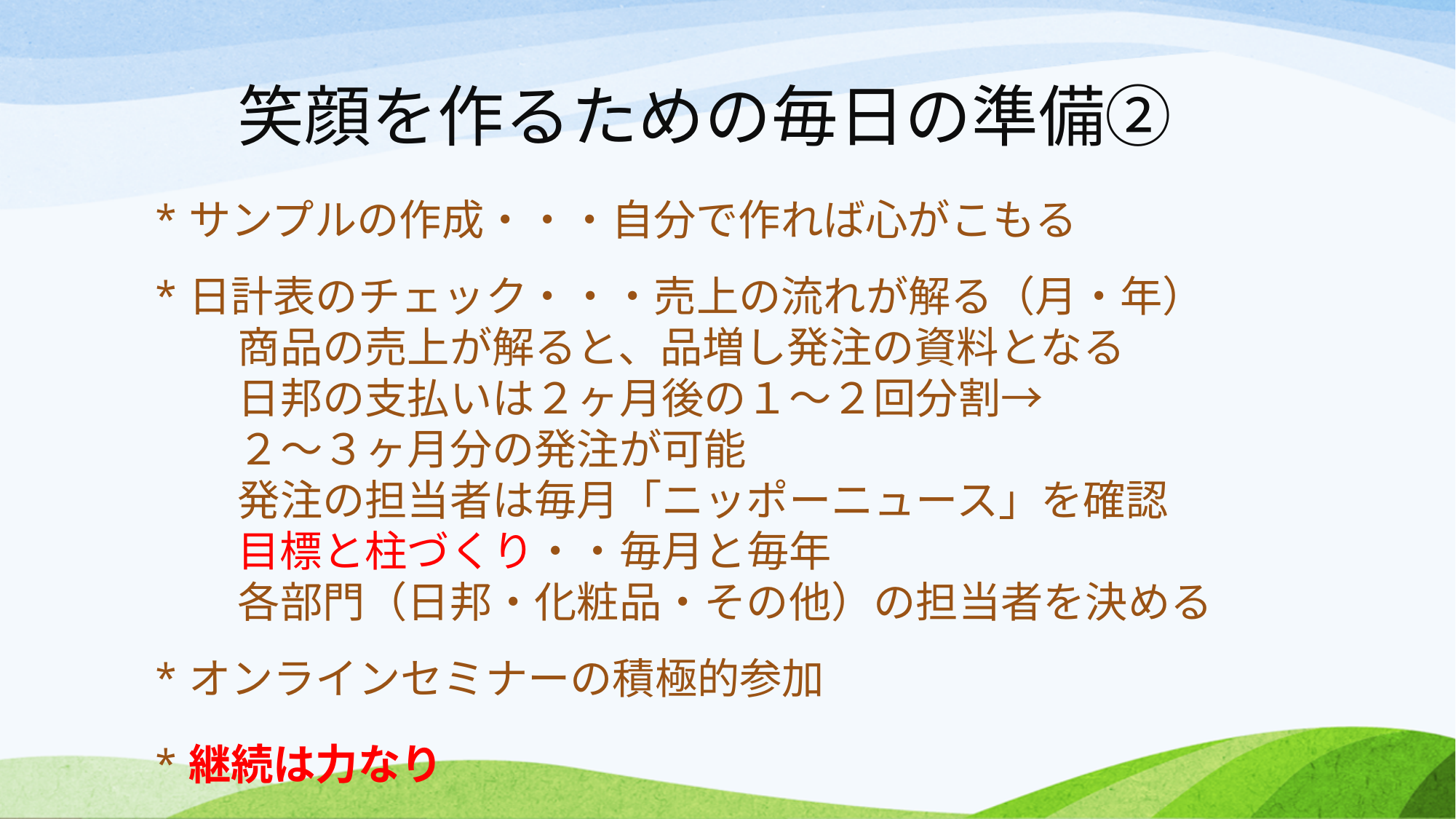

笑顔を作るための毎日の準備②
*サンプルの作成・・・自分で作れば心がこもる
*日計表のチェック・・・売上の流れが解る（月・年）
　　商品の売上が解ると、品増し発注の資料となる
　　日邦の支払いは２ヶ月後の１～２回分割→
　　２～３ヶ月分の発注が可能
　　発注の担当者は毎月「ニッポーニュース」を確認
　　目標と柱づくり・・毎月と毎年
　　各部門（日邦・化粧品・その他）の担当者を決める
*オンラインセミナーの積極的参加
*継続は力なり